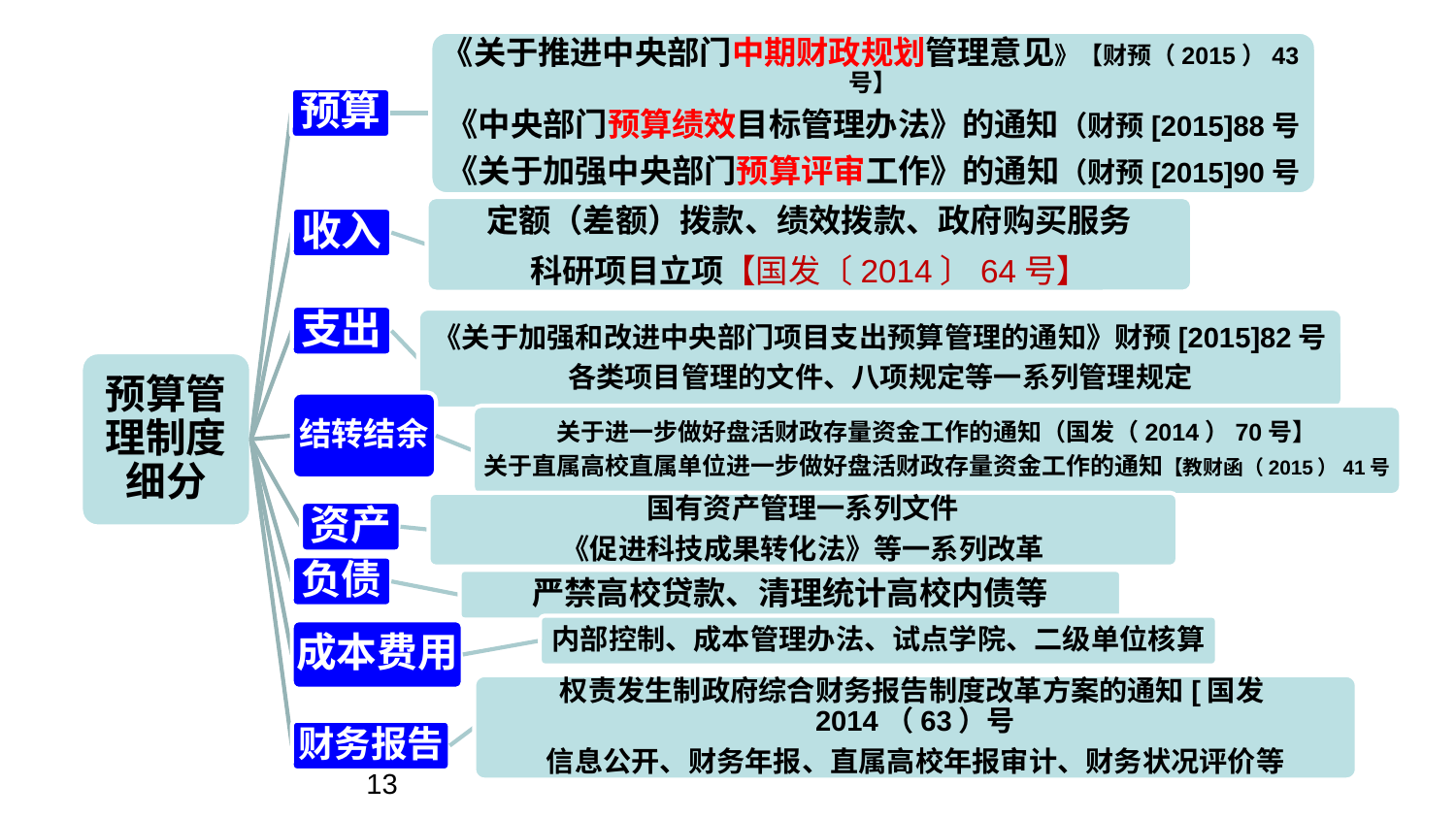

预算管理制度细分

预算

《关于推进中央部门中期财政规划管理意见》【财预（2015）43号】
《中央部门预算绩效目标管理办法》的通知（财预[2015]88号
《关于加强中央部门预算评审工作》的通知（财预[2015]90号

收入

定额（差额）拨款、绩效拨款、政府购买服务
科研项目立项【国发〔2014〕64号】

支出

《关于加强和改进中央部门项目支出预算管理的通知》财预[2015]82号
各类项目管理的文件、八项规定等一系列管理规定

结转结余

关于进一步做好盘活财政存量资金工作的通知（国发（2014）70号】
关于直属高校直属单位进一步做好盘活财政存量资金工作的通知【教财函（2015）41号

资产

国有资产管理一系列文件
《促进科技成果转化法》等一系列改革

负债

严禁高校贷款、清理统计高校内债等

成本费用

内部控制、成本管理办法、试点学院、二级单位核算

财务报告

权责发生制政府综合财务报告制度改革方案的通知[国发2014（63）号
信息公开、财务年报、直属高校年报审计、财务状况评价等
13